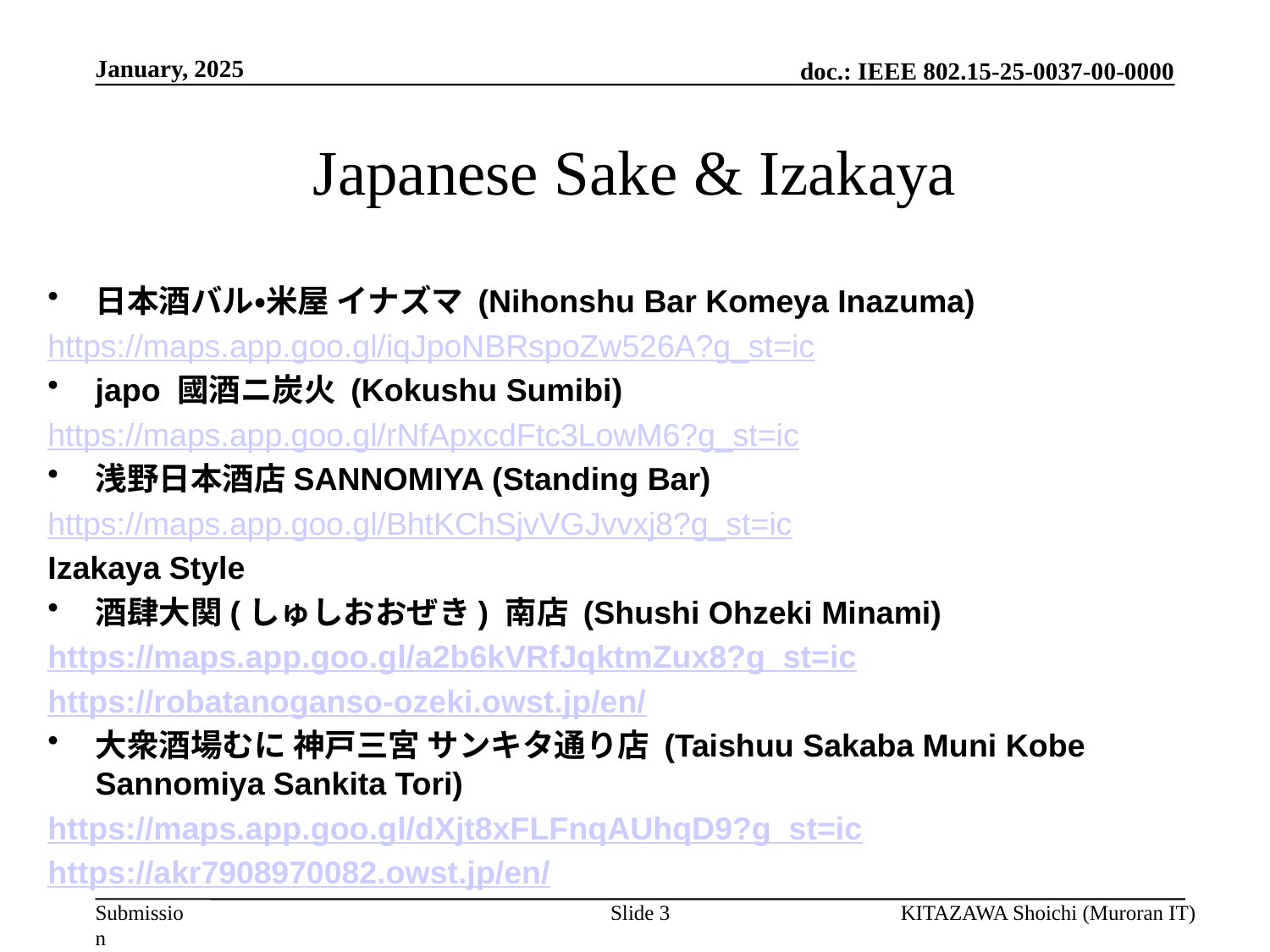

January, 2025
# Japanese Sake & Izakaya
日本酒バル・米屋 イナズマ (Nihonshu Bar Komeya Inazuma)
https://maps.app.goo.gl/iqJpoNBRspoZw526A?g_st=ic
japo 國酒ニ炭火 (Kokushu Sumibi)
https://maps.app.goo.gl/rNfApxcdFtc3LowM6?g_st=ic
浅野日本酒店SANNOMIYA (Standing Bar)
https://maps.app.goo.gl/BhtKChSjvVGJvvxj8?g_st=ic
Izakaya Style
酒肆大関(しゅしおおぜき) 南店 (Shushi Ohzeki Minami)
https://maps.app.goo.gl/a2b6kVRfJqktmZux8?g_st=ic
https://robatanoganso-ozeki.owst.jp/en/
大衆酒場むに 神戸三宮 サンキタ通り店 (Taishuu Sakaba Muni Kobe Sannomiya Sankita Tori)
https://maps.app.goo.gl/dXjt8xFLFnqAUhqD9?g_st=ic
https://akr7908970082.owst.jp/en/

Slide 3
KITAZAWA Shoichi (Muroran IT)